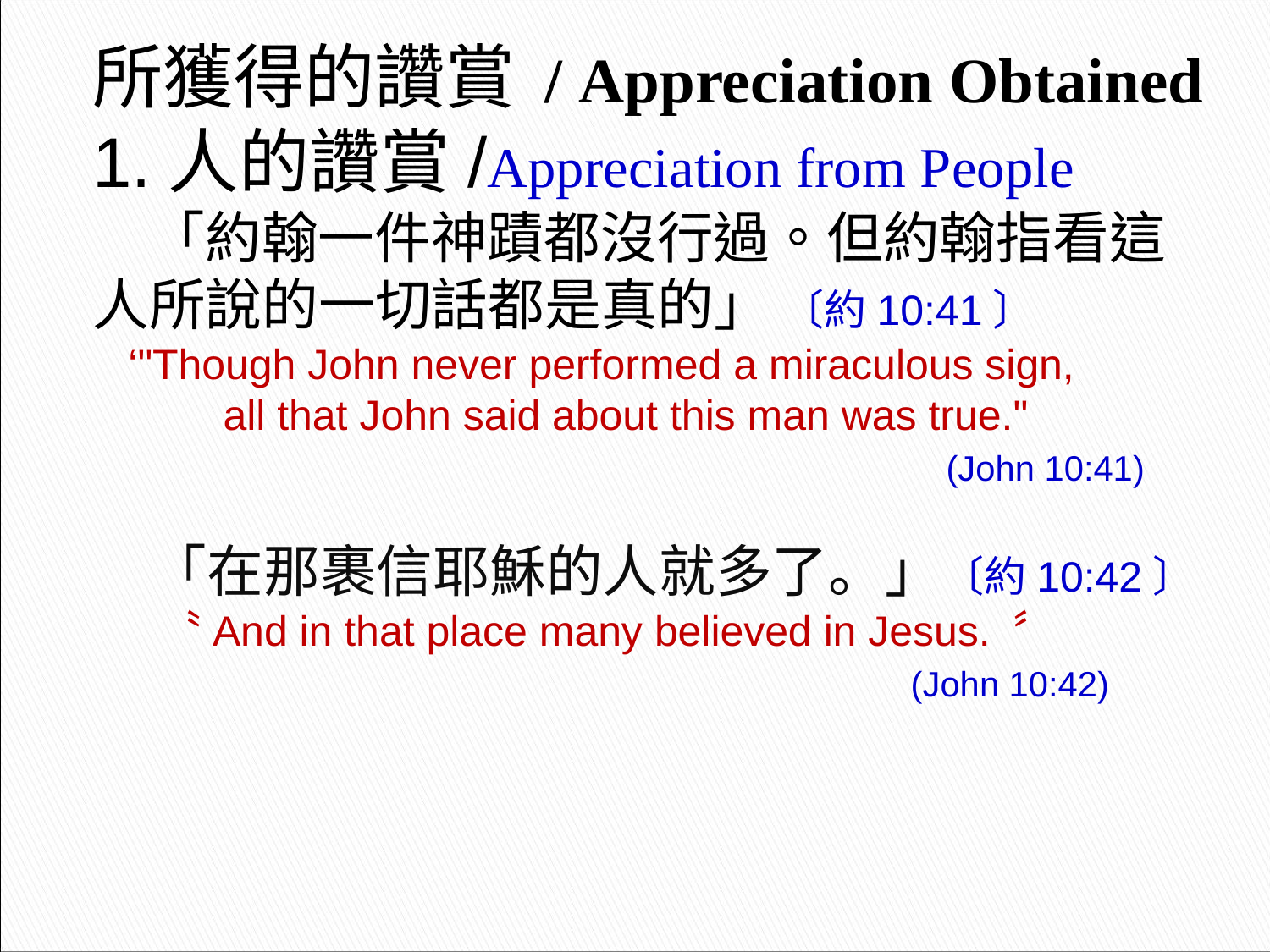

所獲得的讚賞 / Appreciation Obtained
1.人的讚賞/Appreciation from People
    「約翰一件神蹟都沒行過。但約翰指看這人所說的一切話都是真的」 〔約10:41〕
   ‘"Though John never performed a miraculous sign,
           all that John said about this man was true."
                                                                        (John 10:41)

     「在那裹信耶穌的人就多了。」〔約10:42〕
      〝And in that place many believed in Jesus. 〞
                                                                     (John 10:42)